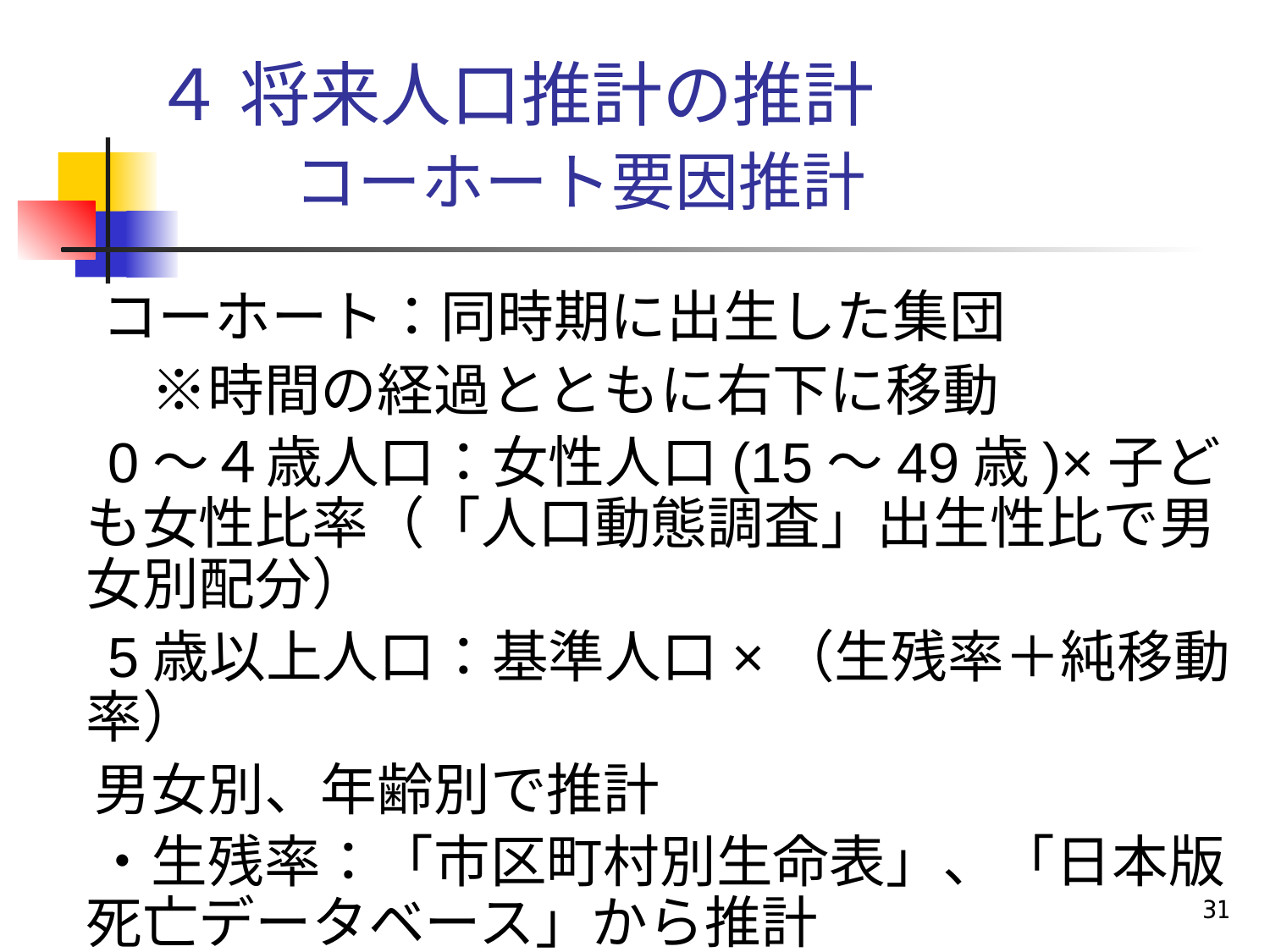

# ４ 将来人口推計の推計 　　コーホート要因推計
　コーホート：同時期に出生した集団
　　※時間の経過とともに右下に移動
　0～４歳人口：女性人口(15～49歳)×子ども女性比率（「人口動態調査」出生性比で男女別配分）
　5歳以上人口：基準人口×（生残率＋純移動率）
　男女別、年齢別で推計
　・生残率：「市区町村別生命表」、「日本版死亡データベース」から推計
　・純移動率：「住民基本台帳調査」から推計

31